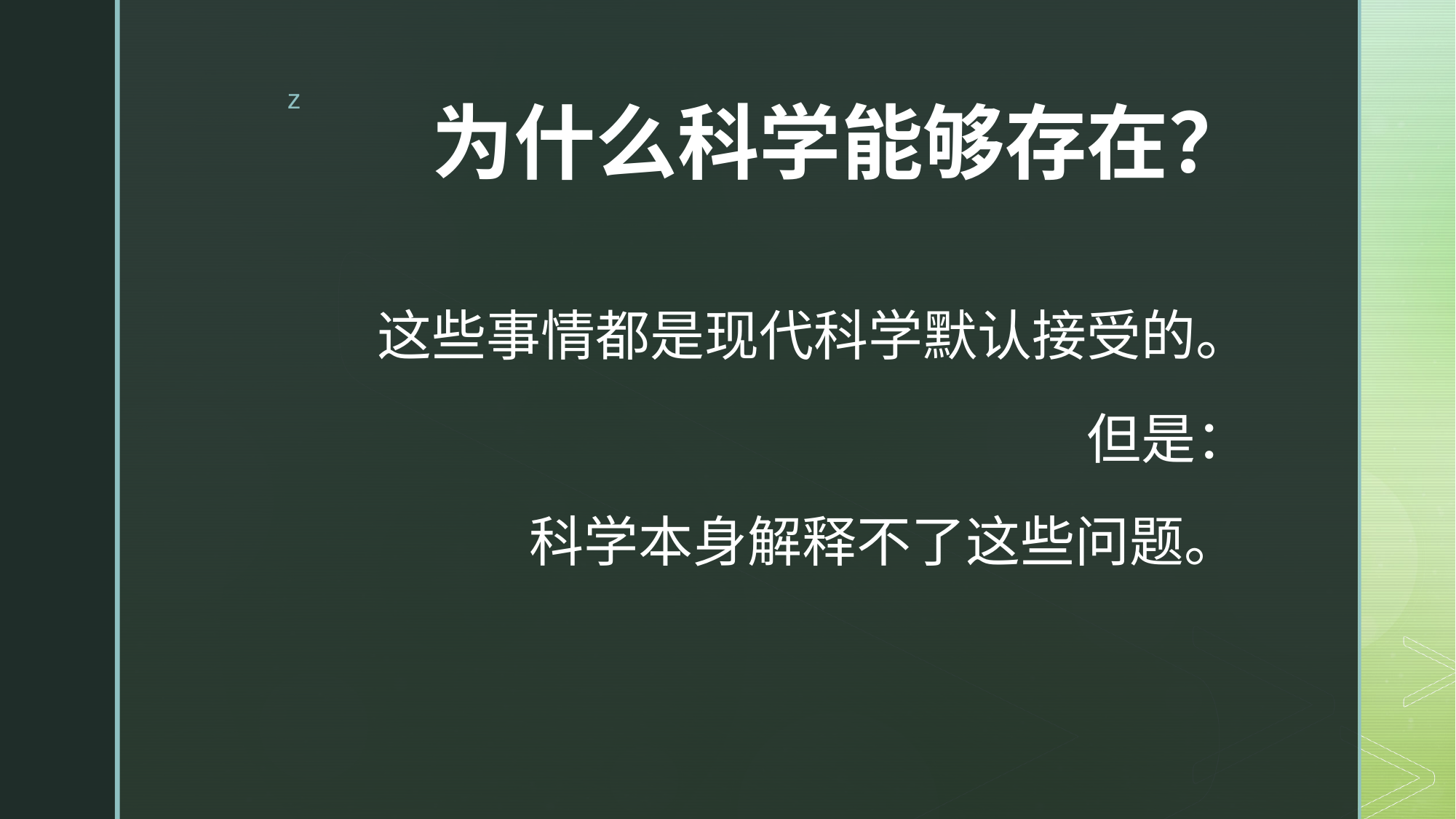

# 为什么科学能够存在？
这些事情都是现代科学默认接受的。
但是：
科学本身解释不了这些问题。